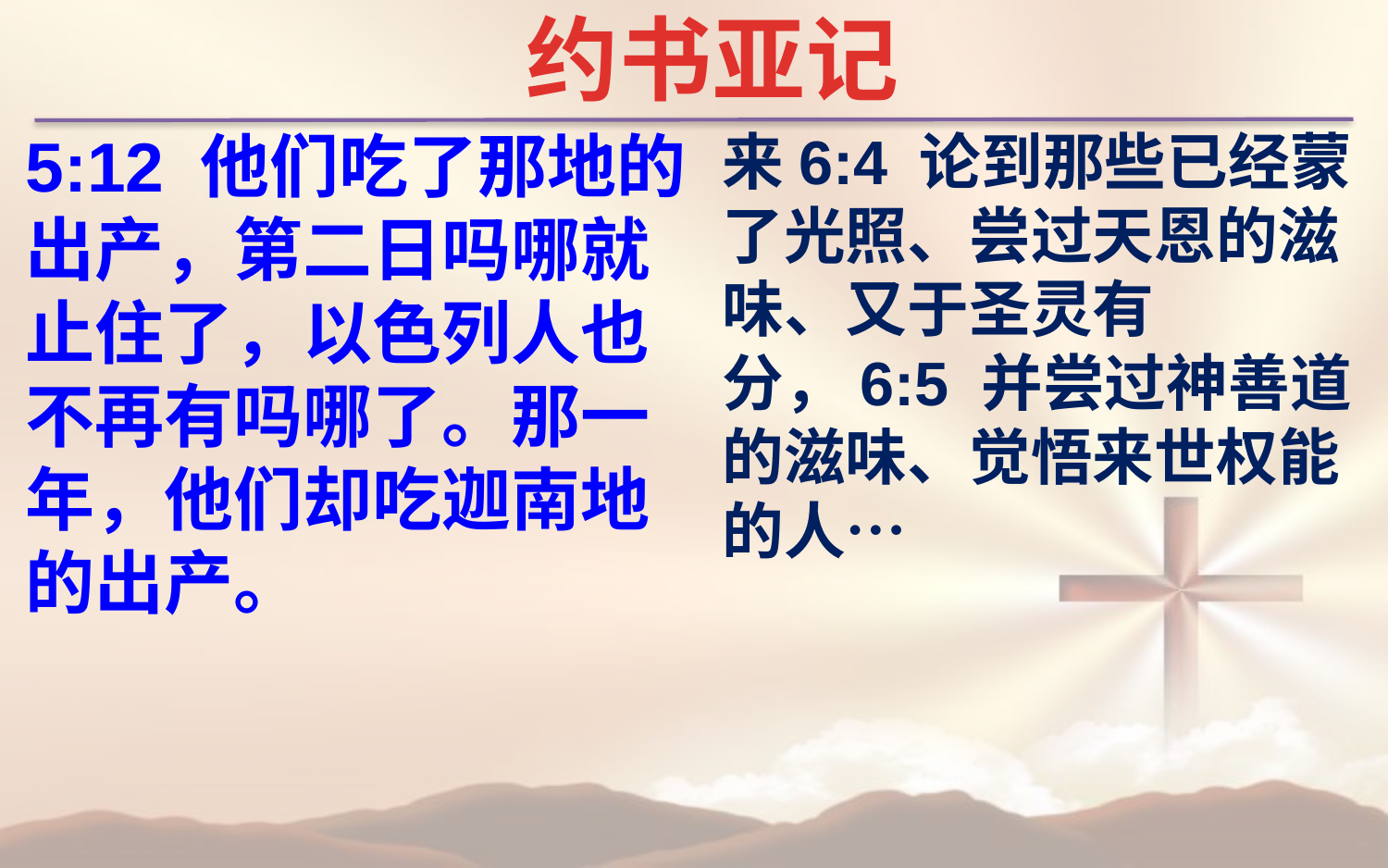

约书亚记
5:12 他们吃了那地的出产，第二日吗哪就止住了，以色列人也不再有吗哪了。那一年，他们却吃迦南地的出产。
来6:4 论到那些已经蒙了光照、尝过天恩的滋味、又于圣灵有分，6:5 并尝过神善道的滋味、觉悟来世权能的人…